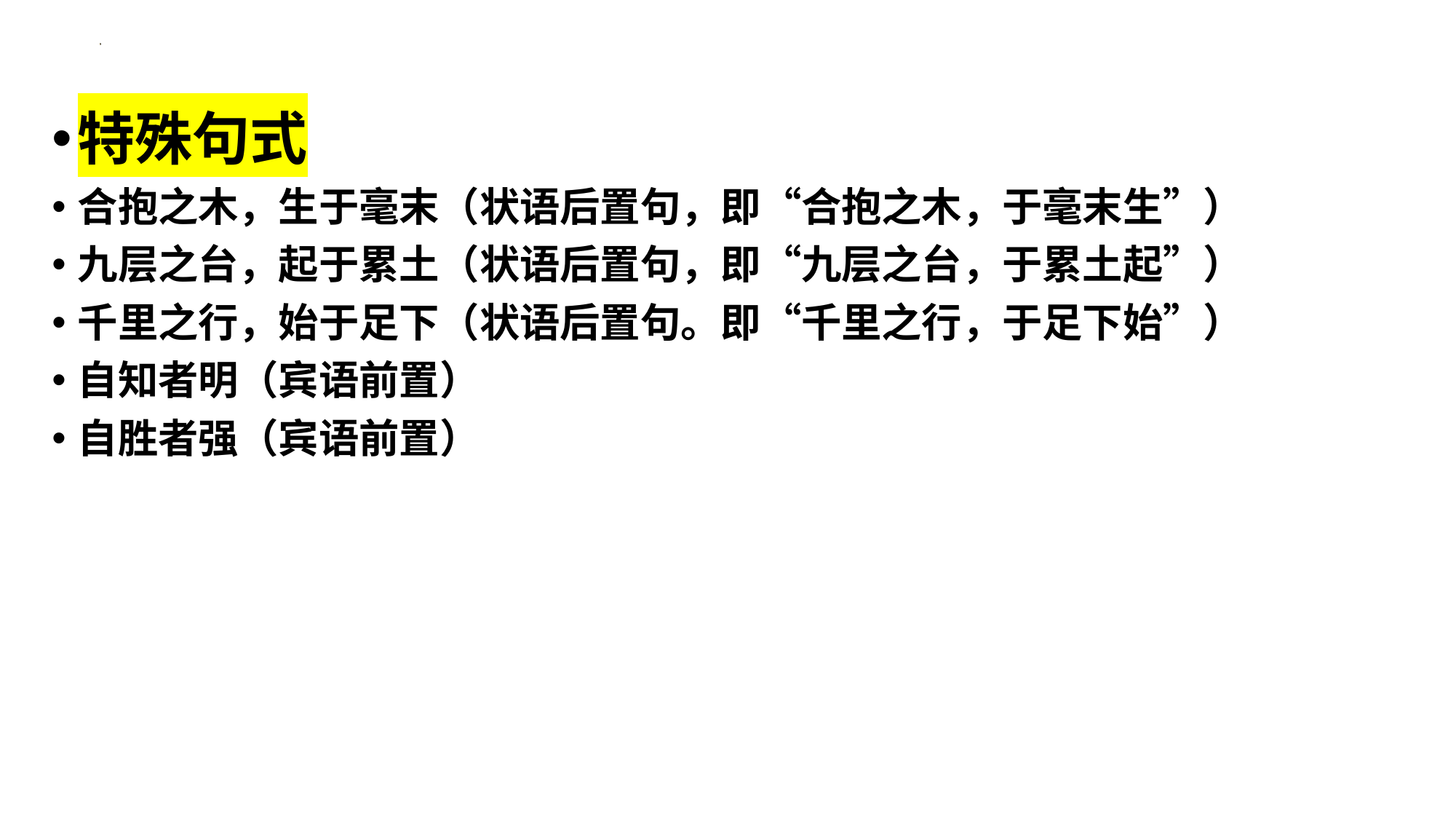

特殊句式
合抱之木，生于毫末（状语后置句，即“合抱之木，于毫末生”）
九层之台，起于累土（状语后置句，即“九层之台，于累土起”）
千里之行，始于足下（状语后置句。即“千里之行，于足下始”）
自知者明（宾语前置）
自胜者强（宾语前置）